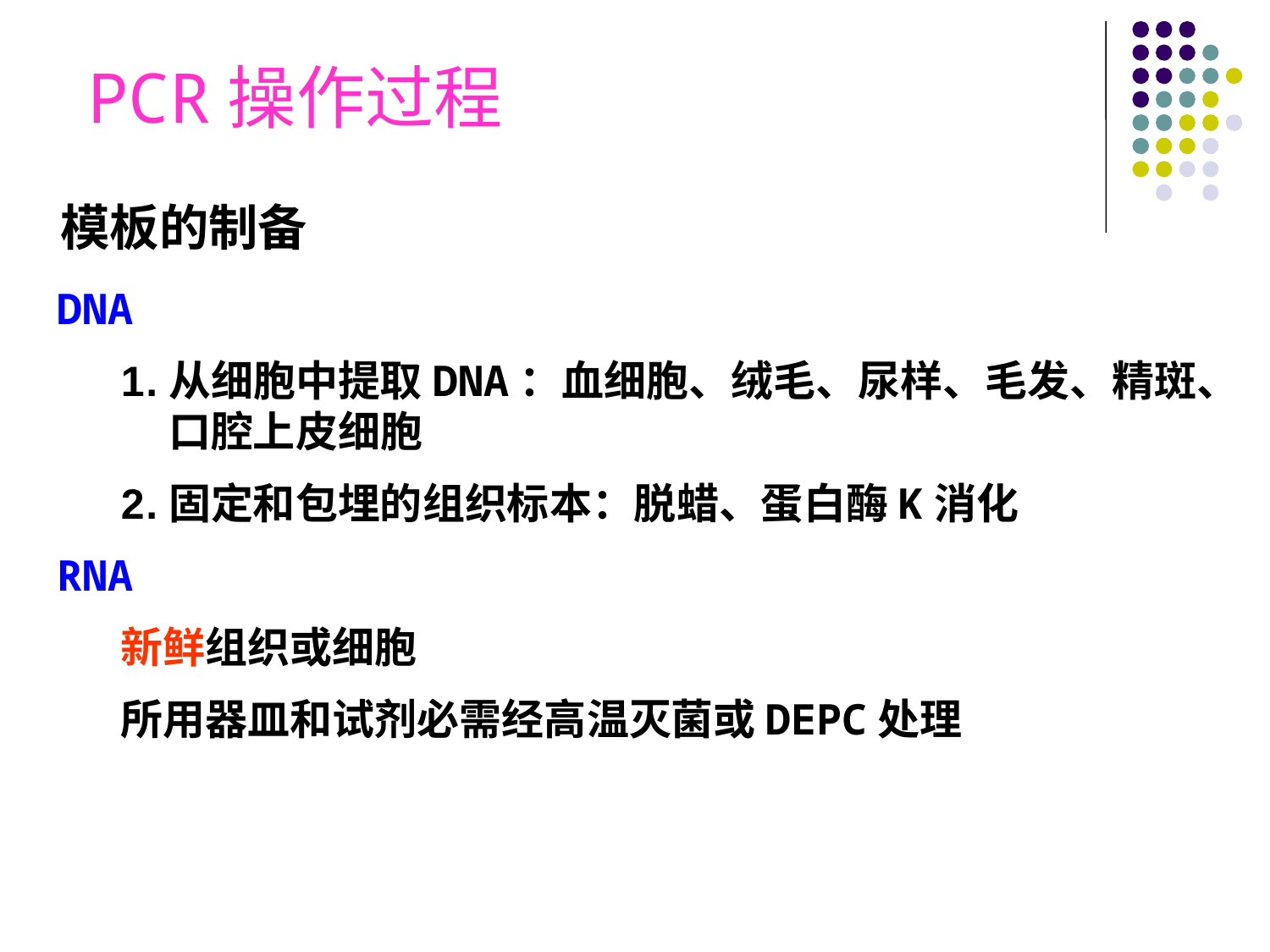

PCR操作过程
 模板的制备
DNA
从细胞中提取DNA：血细胞、绒毛、尿样、毛发、精斑、口腔上皮细胞
固定和包埋的组织标本：脱蜡、蛋白酶K消化
RNA
新鲜组织或细胞
所用器皿和试剂必需经高温灭菌或DEPC处理